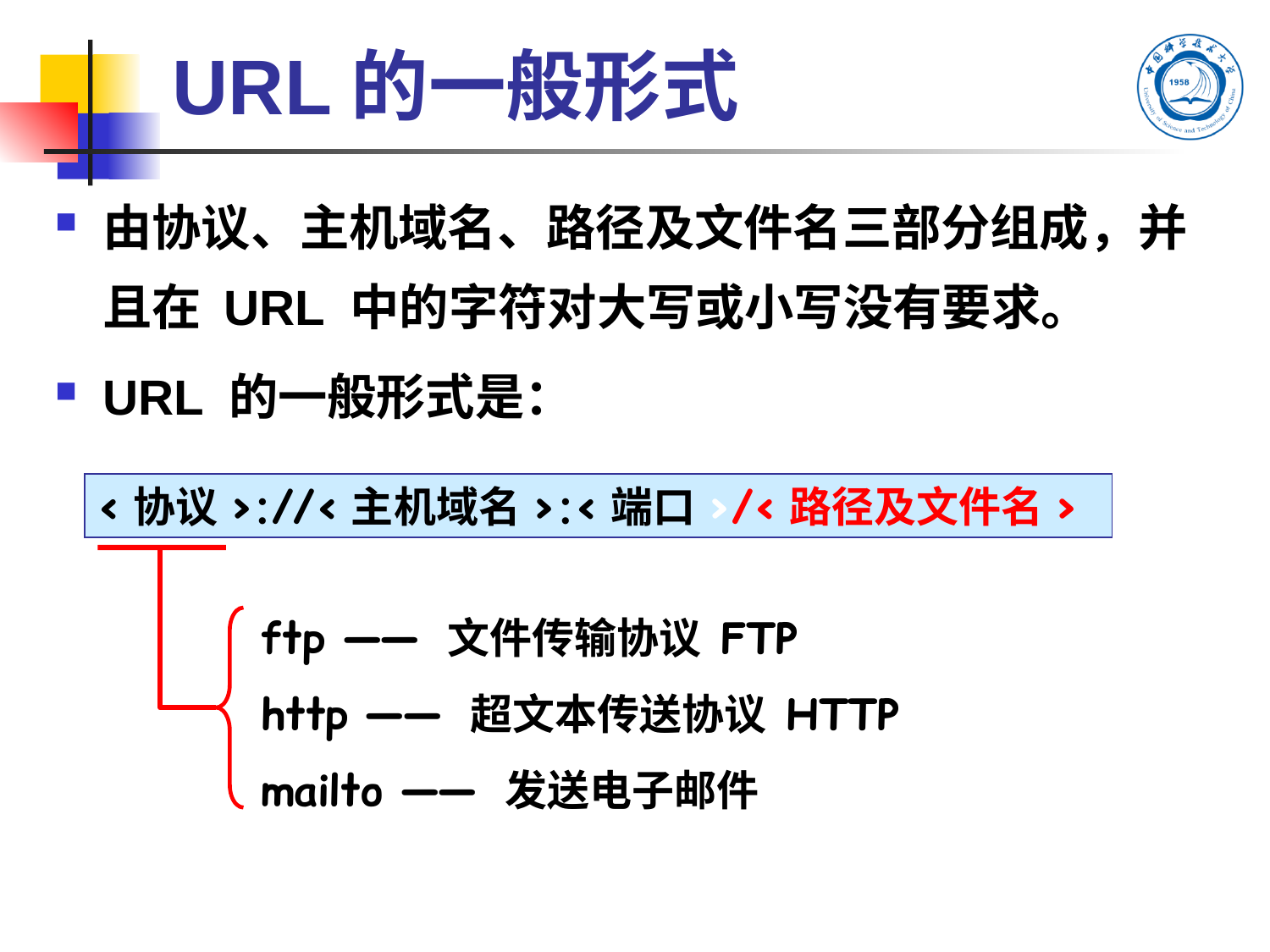

# URL的一般形式
由协议、主机域名、路径及文件名三部分组成，并且在 URL 中的字符对大写或小写没有要求。
URL 的一般形式是：

<协议>://<主机域名>:<端口>/<路径及文件名>

ftp —— 文件传输协议 FTP
http —— 超文本传送协议 HTTP
mailto —— 发送电子邮件